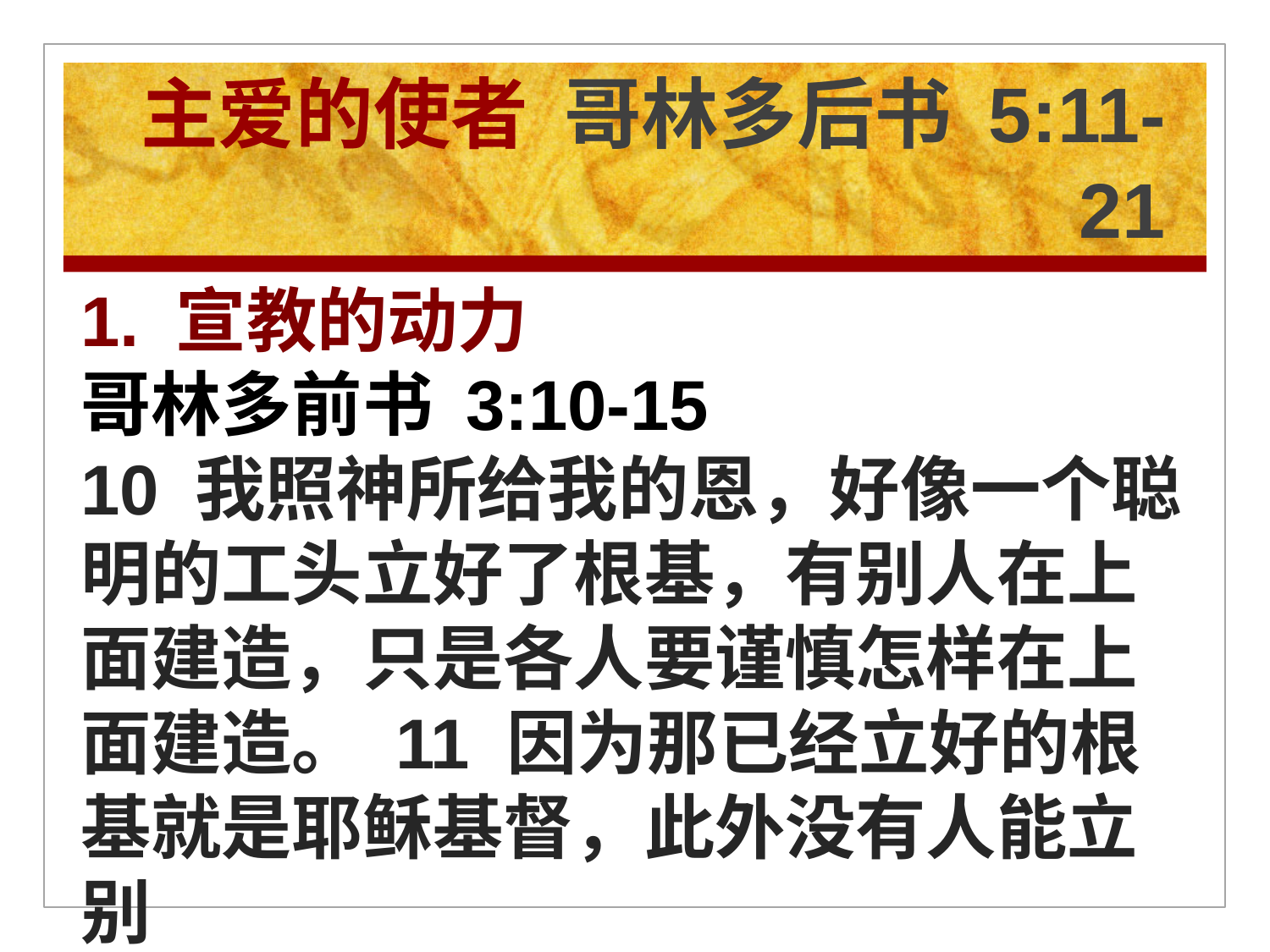

# 主爱的使者  哥林多后书 5:11-21
1. 宣教的动力
哥林多前书 3:10-15
10 我照神所给我的恩，好像一个聪明的工头立好了根基，有别人在上面建造，只是各人要谨慎怎样在上面建造。 11 因为那已经立好的根基就是耶稣基督，此外没有人能立别